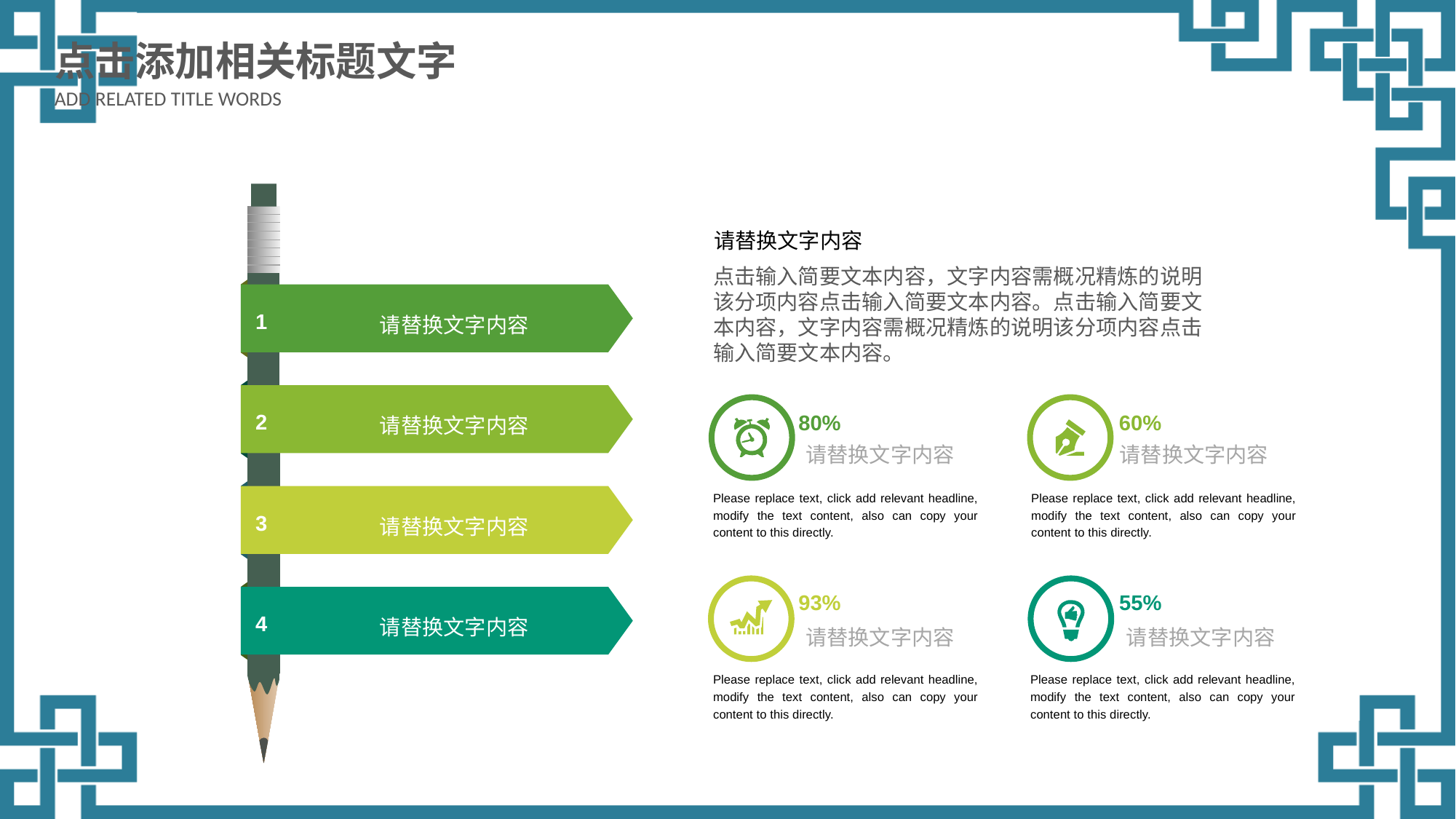

点击添加相关标题文字
ADD RELATED TITLE WORDS

1
请替换文字内容

2
请替换文字内容

3
请替换文字内容

4
请替换文字内容

请替换文字内容
点击输入简要文本内容，文字内容需概况精炼的说明该分项内容点击输入简要文本内容。点击输入简要文本内容，文字内容需概况精炼的说明该分项内容点击输入简要文本内容。

80%
60%

请替换文字内容
请替换文字内容
Please replace text, click add relevant headline, modify the text content, also can copy your content to this directly.
Please replace text, click add relevant headline, modify the text content, also can copy your content to this directly.

93%
55%

请替换文字内容
请替换文字内容
Please replace text, click add relevant headline, modify the text content, also can copy your content to this directly.
Please replace text, click add relevant headline, modify the text content, also can copy your content to this directly.